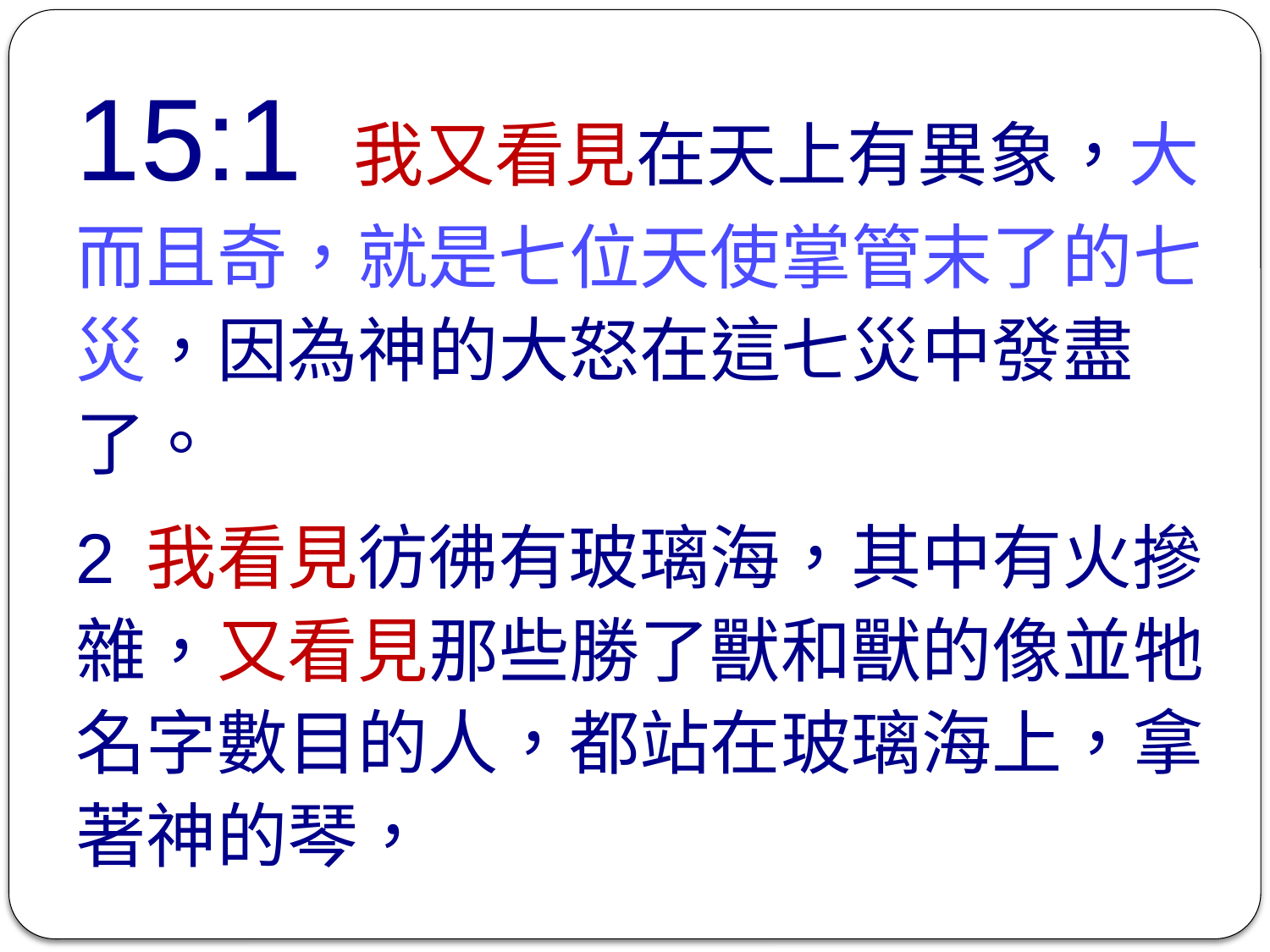

15:1 我又看見在天上有異象，大而且奇，就是七位天使掌管末了的七災，因為神的大怒在這七災中發盡了。
2 我看見彷彿有玻璃海，其中有火摻雜，又看見那些勝了獸和獸的像並牠名字數目的人，都站在玻璃海上，拿著神的琴，